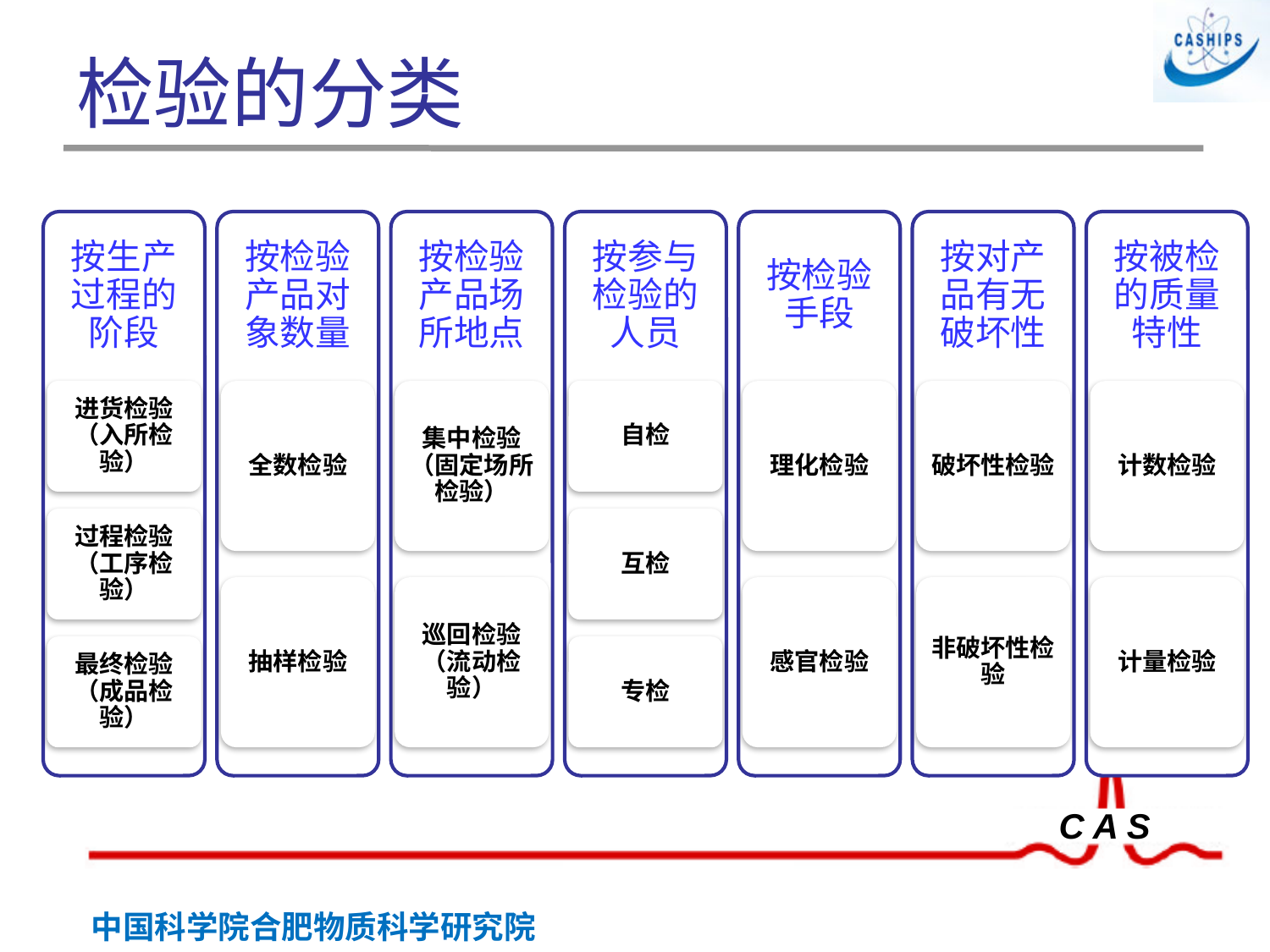

# 检验的分类
按生产过程的阶段
进货检验（入所检验）
过程检验（工序检验）
最终检验（成品检验）
按检验产品对象数量
全数检验
抽样检验
按检验产品场所地点
集中检验（固定场所检验）
巡回检验（流动检验）
按参与检验的人员
自检
互检
专检
按检验手段
理化检验
感官检验
按对产品有无破坏性
破坏性检验
非破坏性检验
按被检的质量特性
计数检验
计量检验